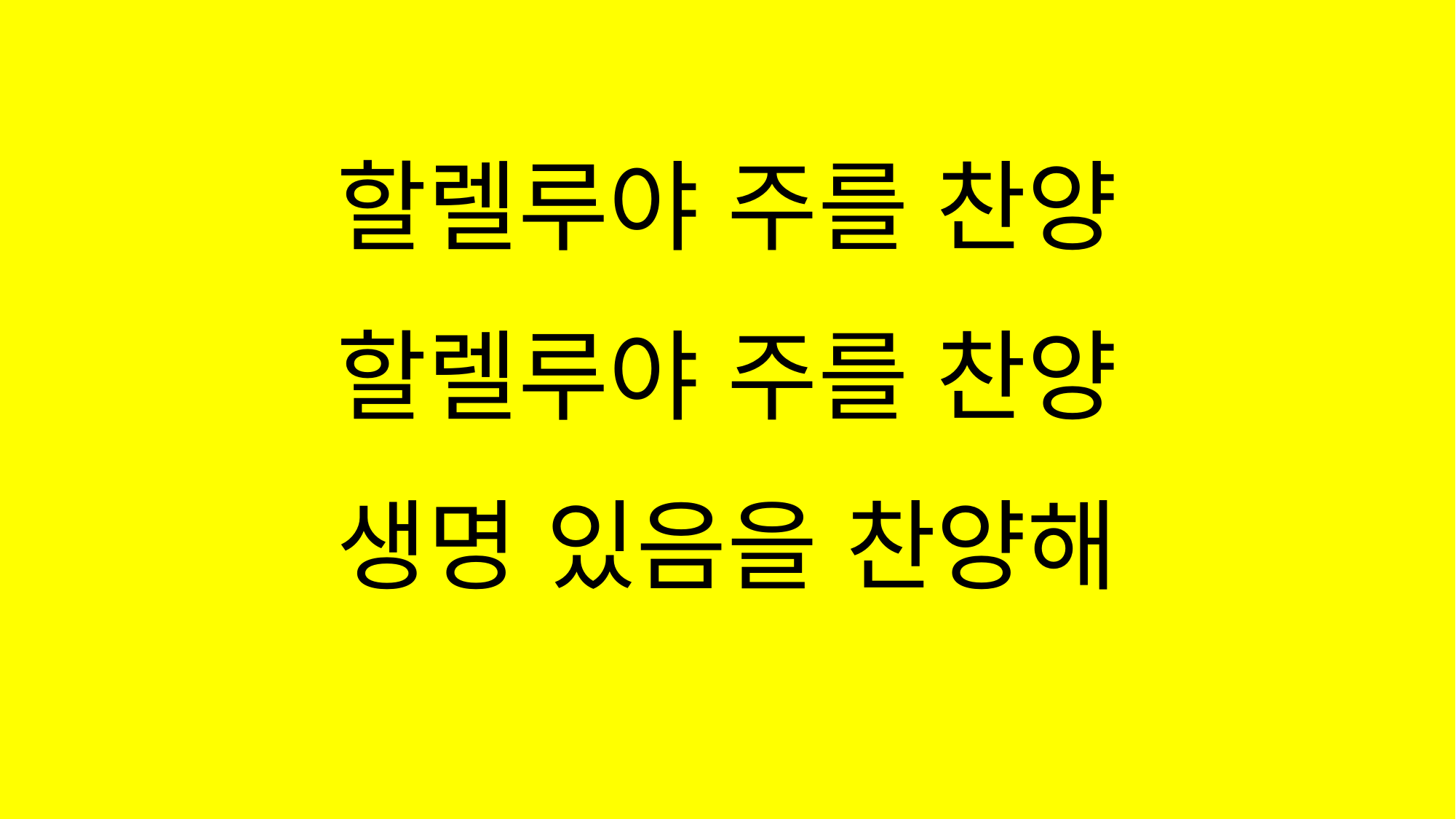

#
할렐루야 주를 찬양

할렐루야 주를 찬양

생명 있음을 찬양해